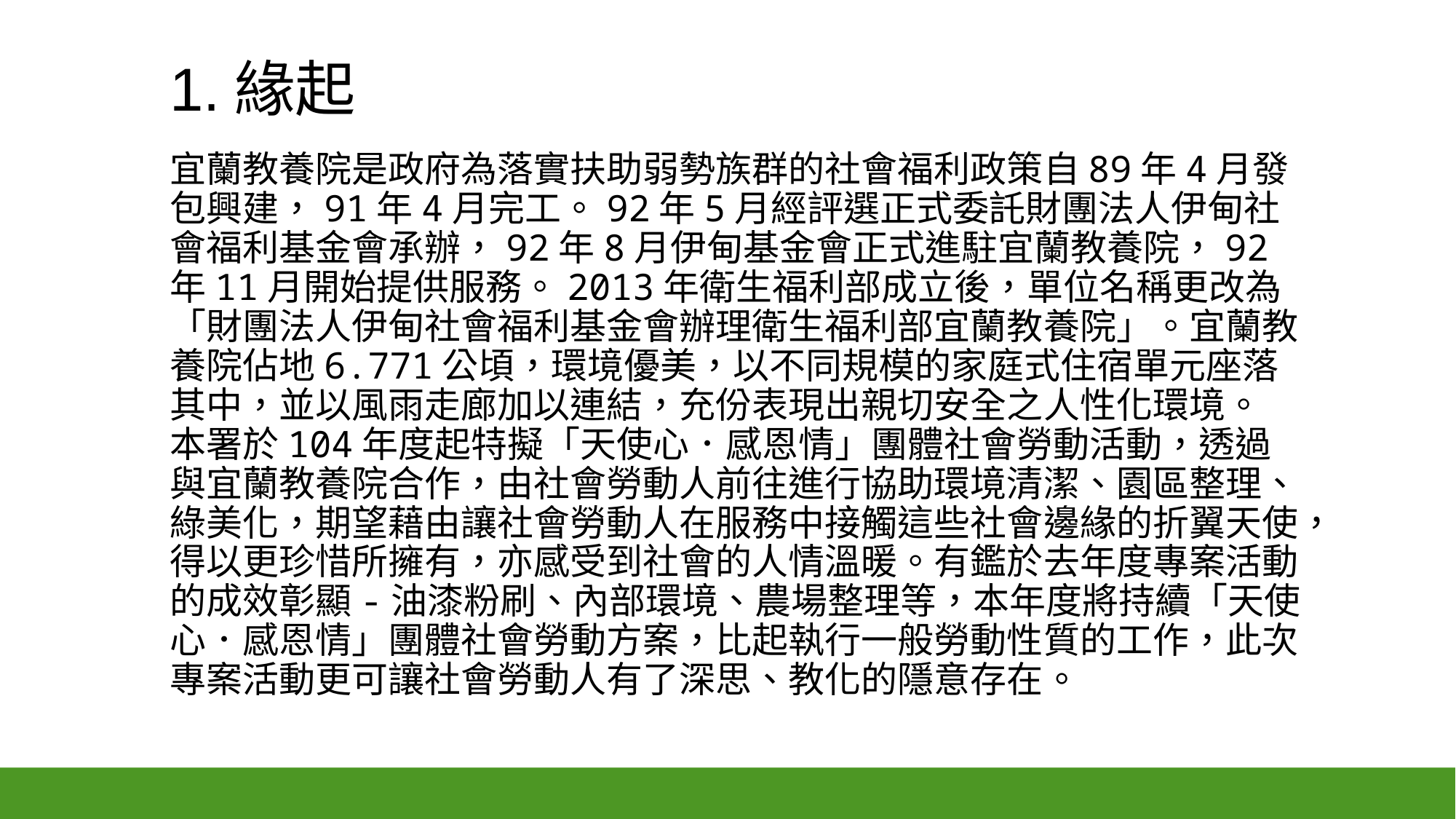

1.緣起
宜蘭教養院是政府為落實扶助弱勢族群的社會福利政策自89年4月發包興建，91年4月完工。92年5月經評選正式委託財團法人伊甸社會福利基金會承辦，92年8月伊甸基金會正式進駐宜蘭教養院，92年11月開始提供服務。2013年衛生福利部成立後，單位名稱更改為「財團法人伊甸社會福利基金會辦理衛生福利部宜蘭教養院」。宜蘭教養院佔地6.771公頃，環境優美，以不同規模的家庭式住宿單元座落其中，並以風雨走廊加以連結，充份表現出親切安全之人性化環境。
本署於104年度起特擬「天使心．感恩情」團體社會勞動活動，透過與宜蘭教養院合作，由社會勞動人前往進行協助環境清潔、園區整理、綠美化，期望藉由讓社會勞動人在服務中接觸這些社會邊緣的折翼天使，得以更珍惜所擁有，亦感受到社會的人情溫暖。有鑑於去年度專案活動的成效彰顯-油漆粉刷、內部環境、農場整理等，本年度將持續「天使心．感恩情」團體社會勞動方案，比起執行一般勞動性質的工作，此次專案活動更可讓社會勞動人有了深思、教化的隱意存在。